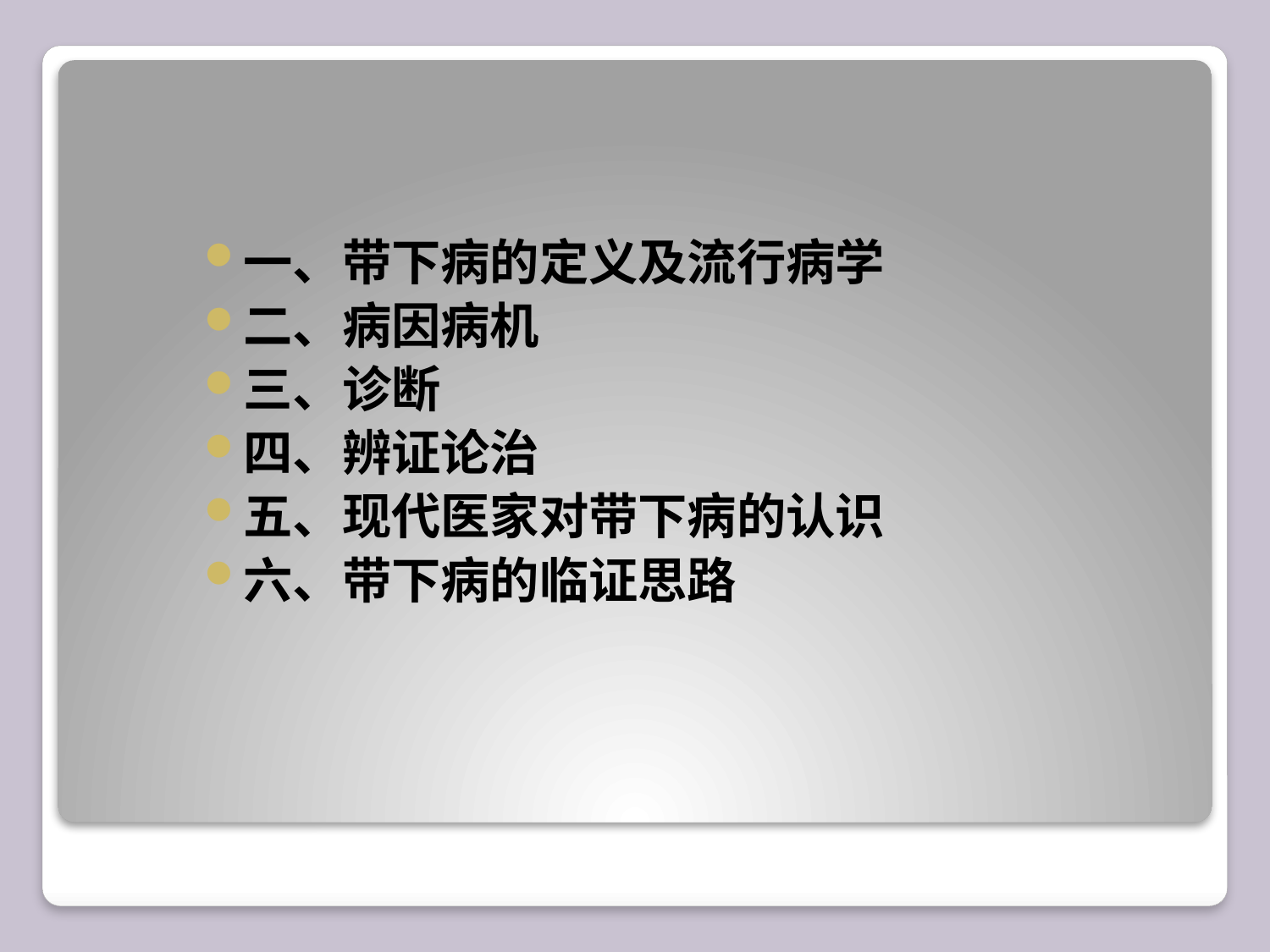

一、带下病的定义及流行病学
二、病因病机
三、诊断
四、辨证论治
五、现代医家对带下病的认识
六、带下病的临证思路